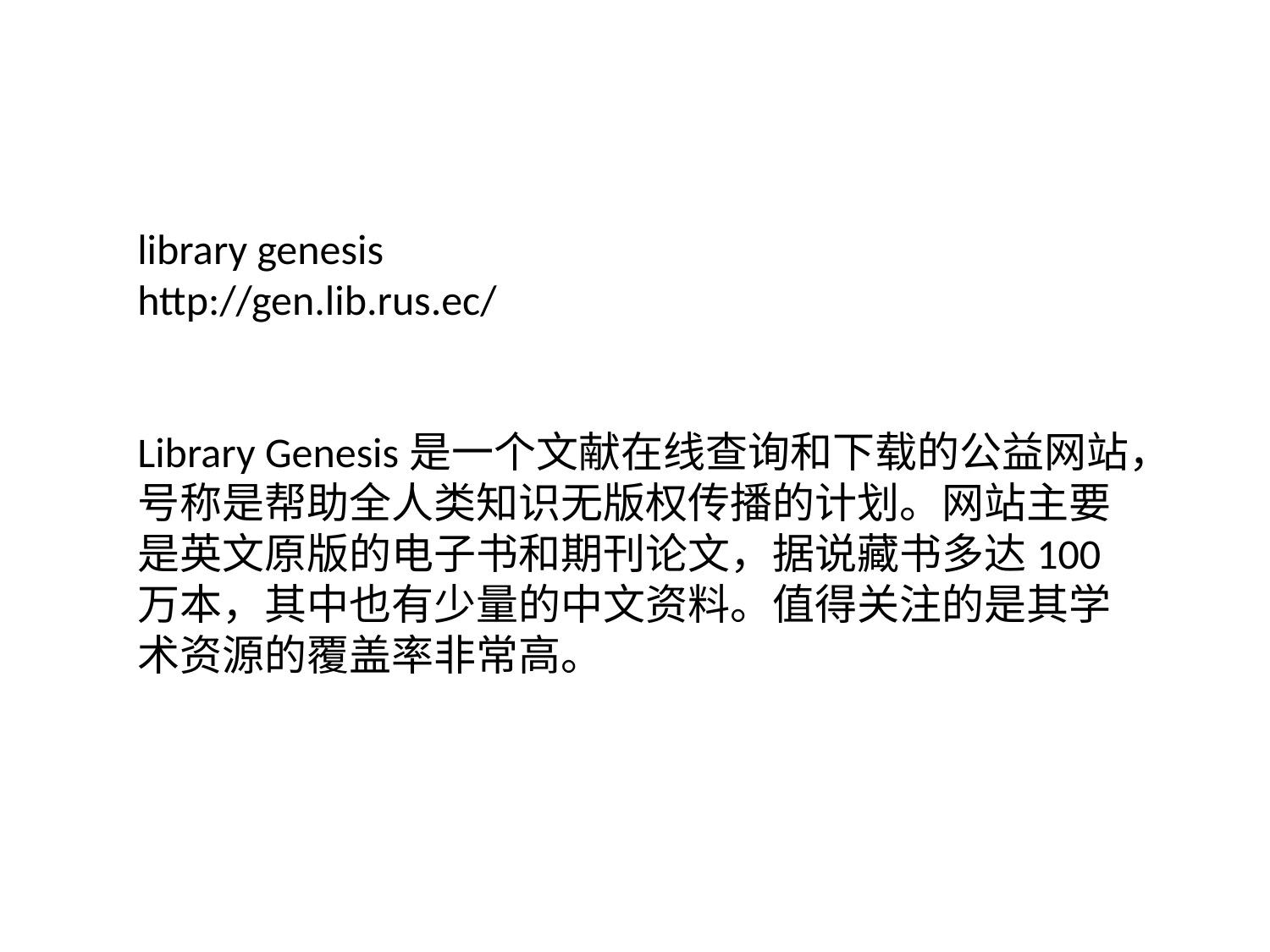

library genesis
http://gen.lib.rus.ec/

Library Genesis是一个文献在线查询和下载的公益网站，号称是帮助全人类知识无版权传播的计划。网站主要是英文原版的电子书和期刊论文，据说藏书多达100万本，其中也有少量的中文资料。值得关注的是其学术资源的覆盖率非常高。